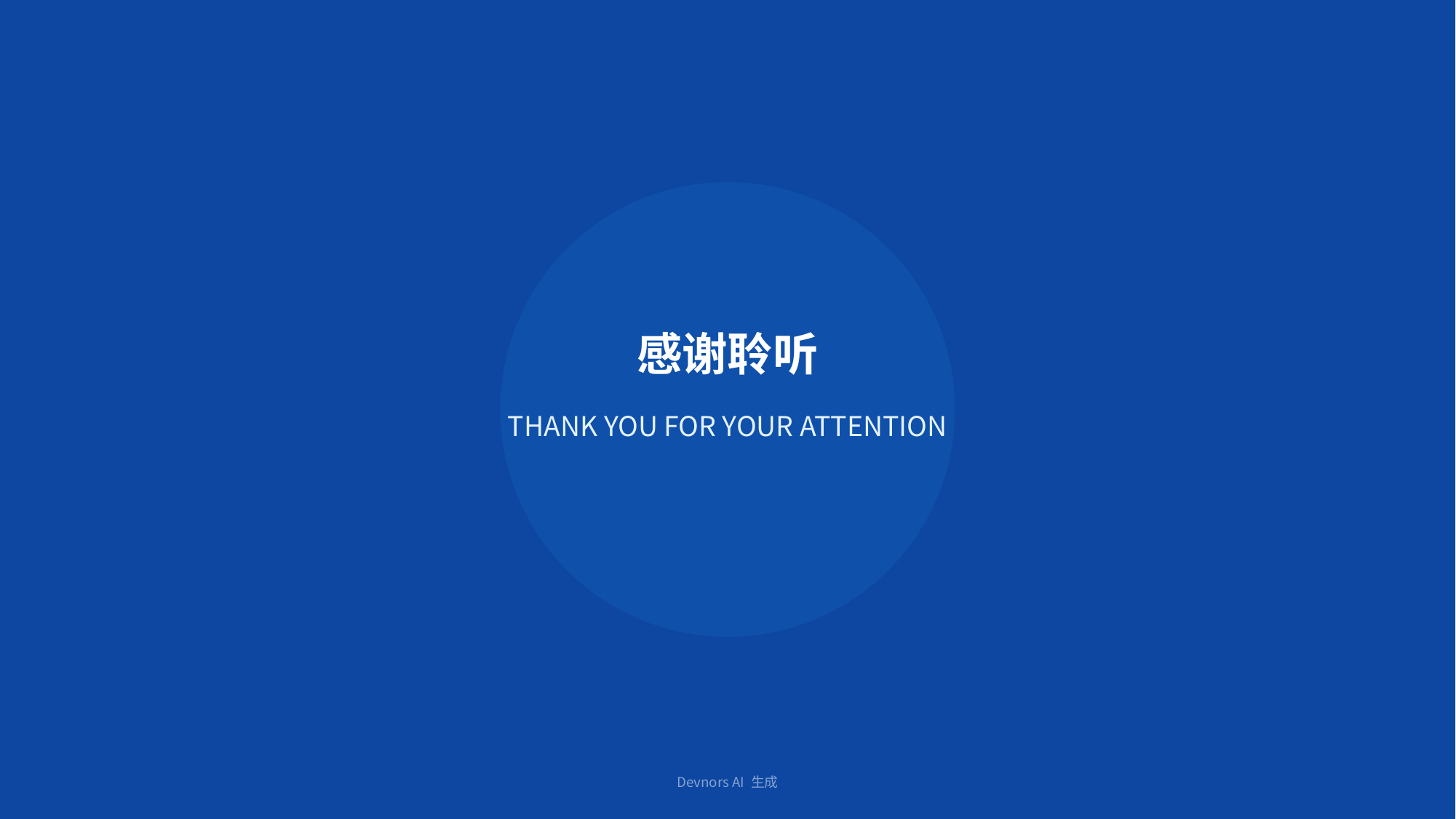

感谢聆听
THANK YOU FOR YOUR ATTENTION
Devnors AI 生成